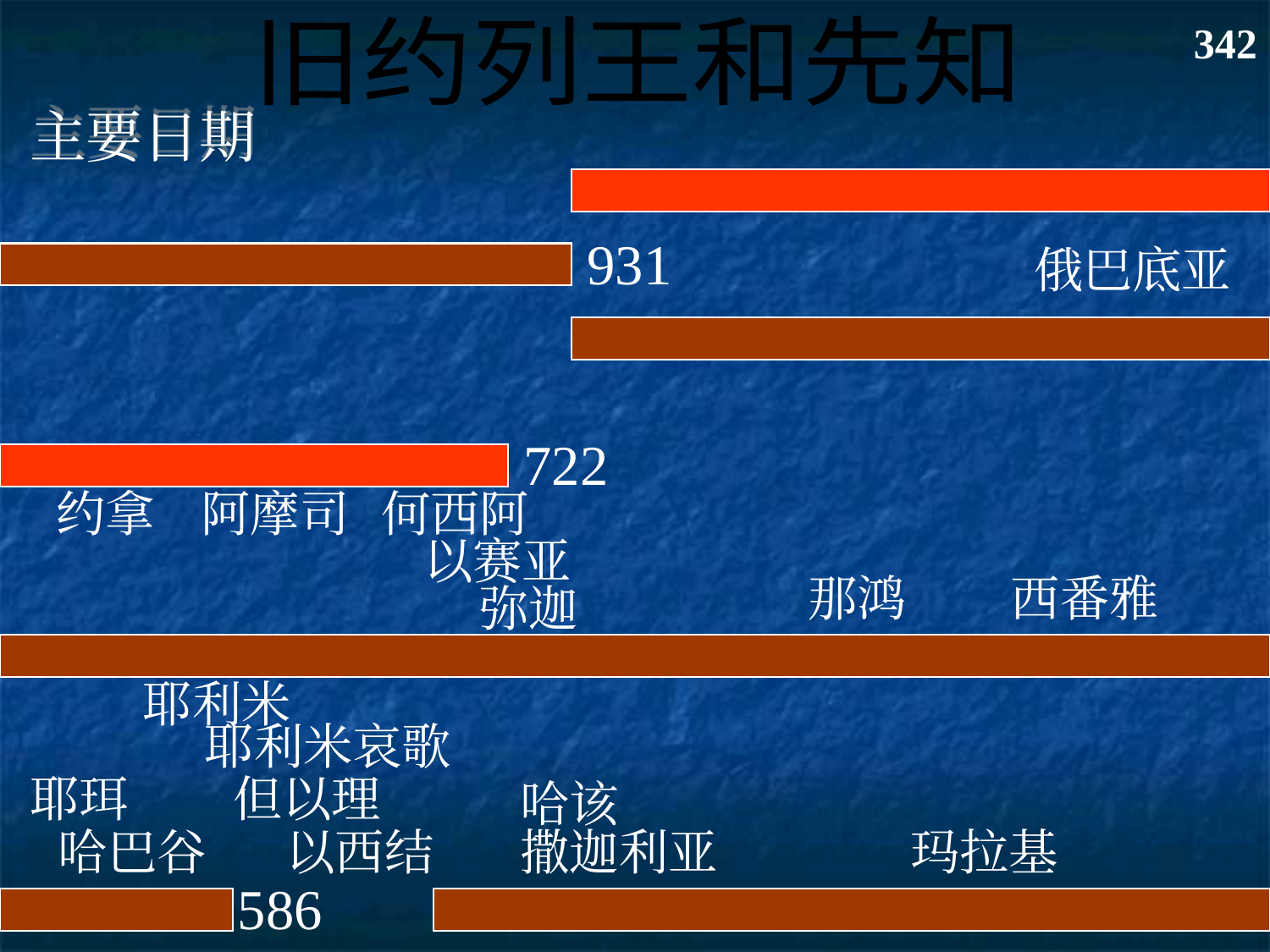

342
旧约列王和先知
主要日期

931
俄巴底亚

722

约拿
阿摩司
何西阿
以赛亚
那鸿
西番雅
弥迦

耶利米
耶利米哀歌
耶珥
但以理

哈该
哈巴谷
以西结
撒迦利亚
玛拉基
586